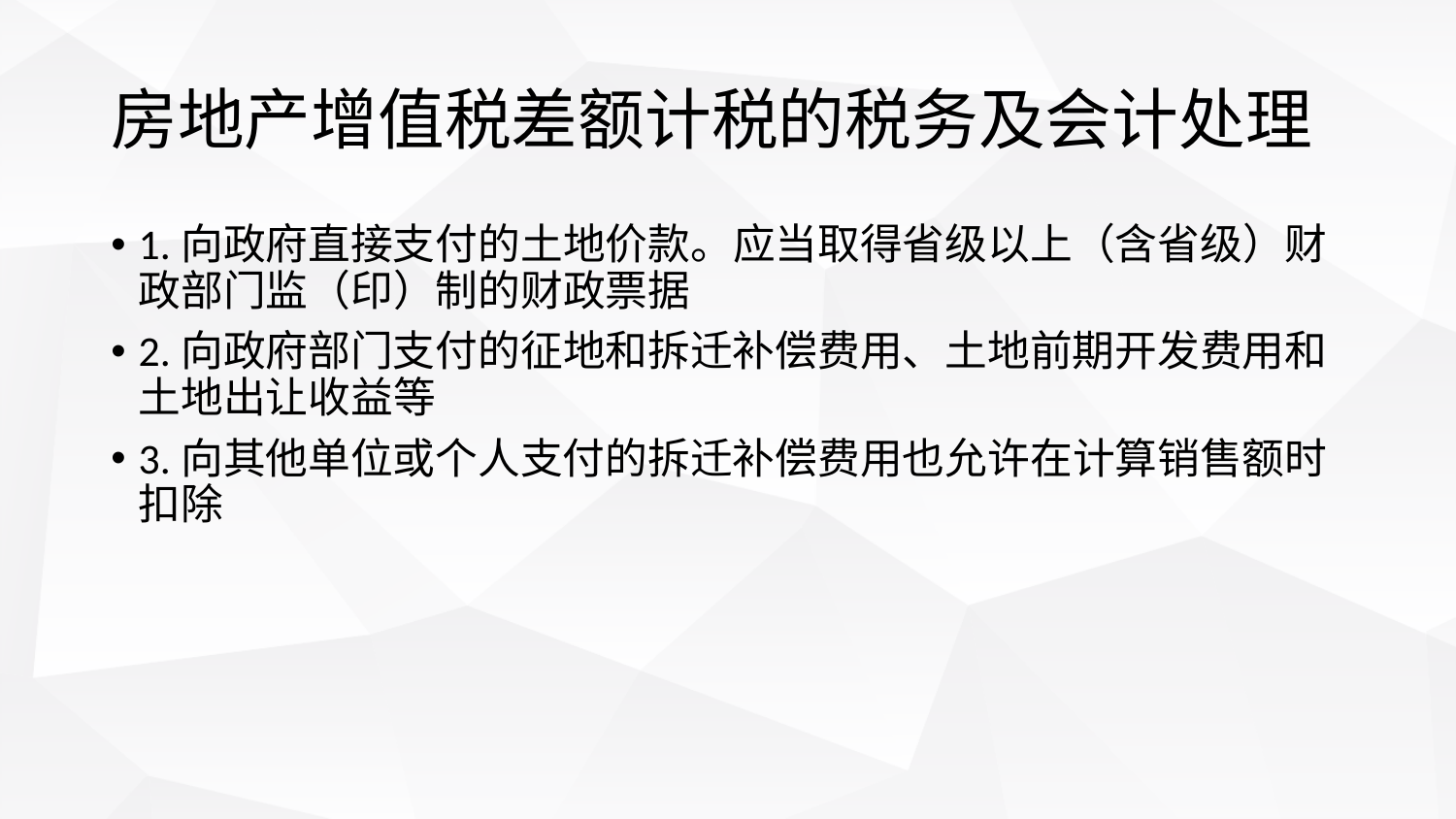

# 房地产增值税差额计税的税务及会计处理
1.向政府直接支付的土地价款。应当取得省级以上（含省级）财政部门监（印）制的财政票据
2.向政府部门支付的征地和拆迁补偿费用、土地前期开发费用和土地出让收益等
3.向其他单位或个人支付的拆迁补偿费用也允许在计算销售额时扣除
50